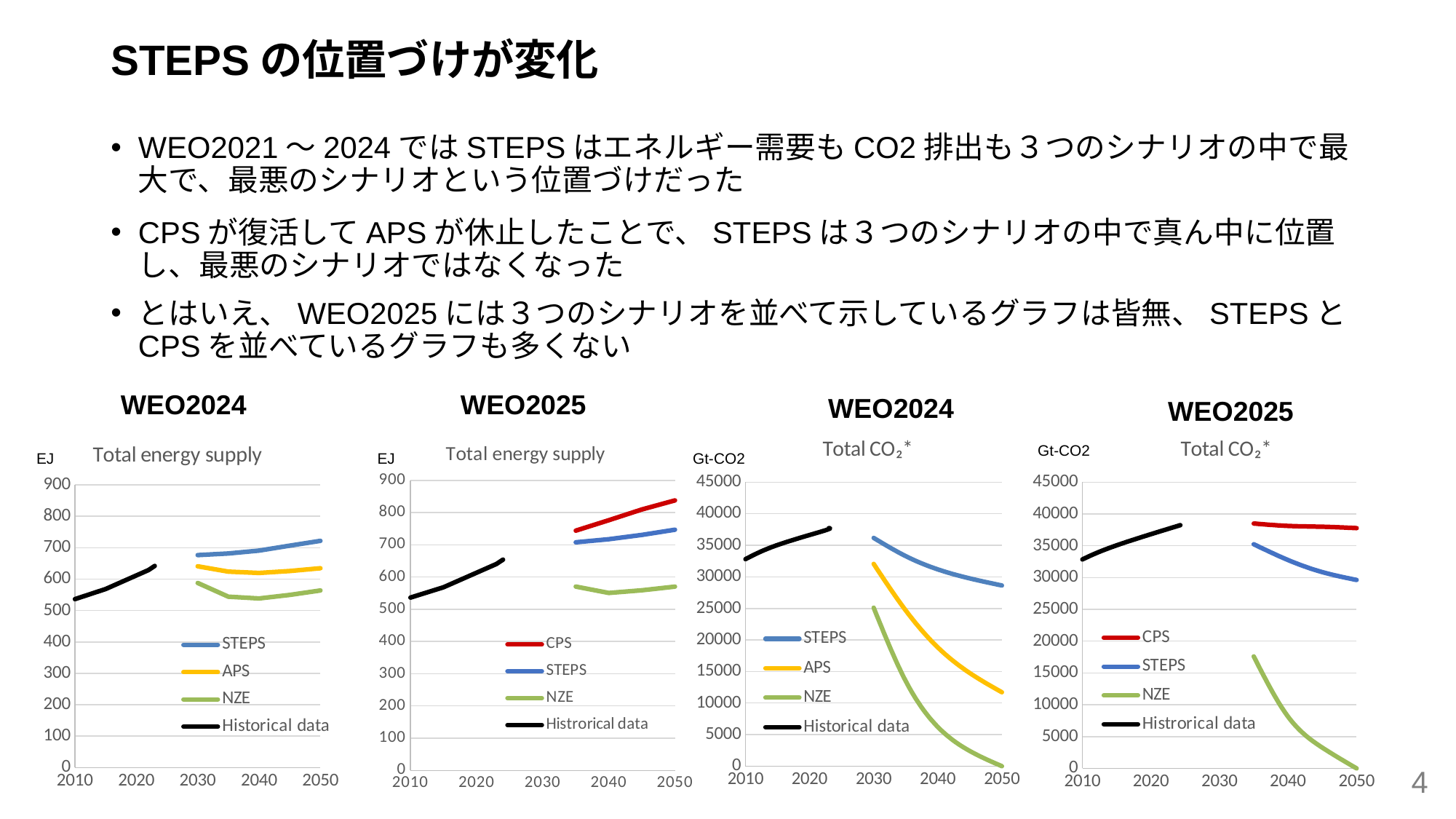

# STEPSの位置づけが変化
WEO2021～2024ではSTEPSはエネルギー需要もCO2排出も３つのシナリオの中で最大で、最悪のシナリオという位置づけだった
CPSが復活してAPSが休止したことで、STEPSは３つのシナリオの中で真ん中に位置し、最悪のシナリオではなくなった
とはいえ、WEO2025には３つのシナリオを並べて示しているグラフは皆無、STEPSとCPSを並べているグラフも多くない
WEO2024
WEO2025
WEO2024
WEO2025

### Chart:

| Category | STEPS | APS | NZE | Historical data |
|---|---|---|---|---|

### Chart:

| Category | CPS | STEPS | NZE | Histrorical data |
|---|---|---|---|---|

### Chart:

| Category | CPS | STEPS | NZE | Histrorical data |
|---|---|---|---|---|

### Chart:

| Category | STEPS | APS | NZE | Historical data |
|---|---|---|---|---|
Gt-CO2
EJ
Gt-CO2
EJ
4